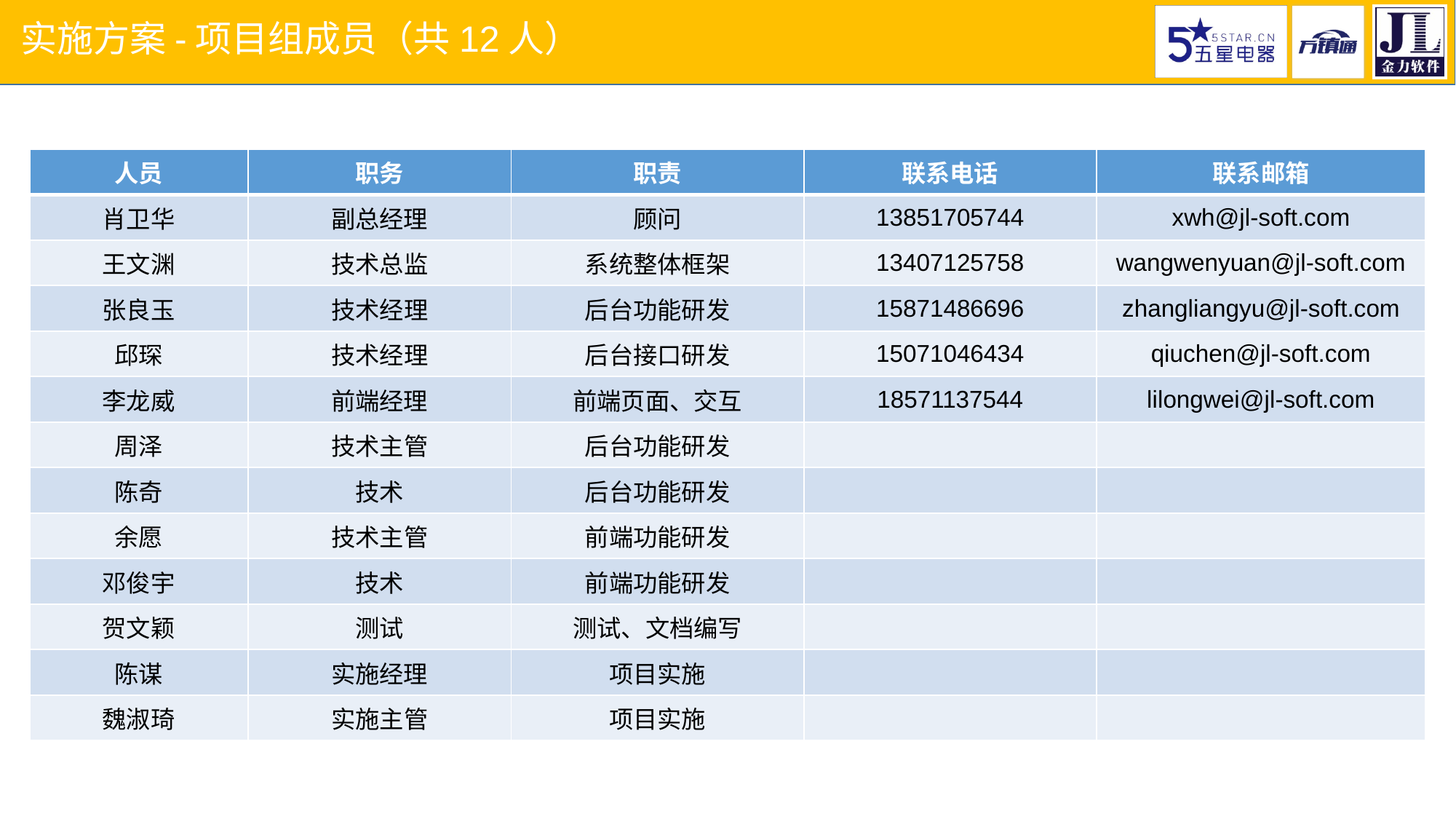

实施方案-项目组成员（共12人）
| 人员 | 职务 | 职责 | 联系电话 | 联系邮箱 |
| --- | --- | --- | --- | --- |
| 肖卫华 | 副总经理 | 顾问 | 13851705744 | xwh@jl-soft.com |
| 王文渊 | 技术总监 | 系统整体框架 | 13407125758 | wangwenyuan@jl-soft.com |
| 张良玉 | 技术经理 | 后台功能研发 | 15871486696 | zhangliangyu@jl-soft.com |
| 邱琛 | 技术经理 | 后台接口研发 | 15071046434 | qiuchen@jl-soft.com |
| 李龙威 | 前端经理 | 前端页面、交互 | 18571137544 | lilongwei@jl-soft.com |
| 周泽 | 技术主管 | 后台功能研发 |  |  |
| 陈奇 | 技术 | 后台功能研发 |  |  |
| 余愿 | 技术主管 | 前端功能研发 |  |  |
| 邓俊宇 | 技术 | 前端功能研发 |  |  |
| 贺文颖 | 测试 | 测试、文档编写 |  |  |
| 陈谋 | 实施经理 | 项目实施 |  |  |
| 魏淑琦 | 实施主管 | 项目实施 |  |  |